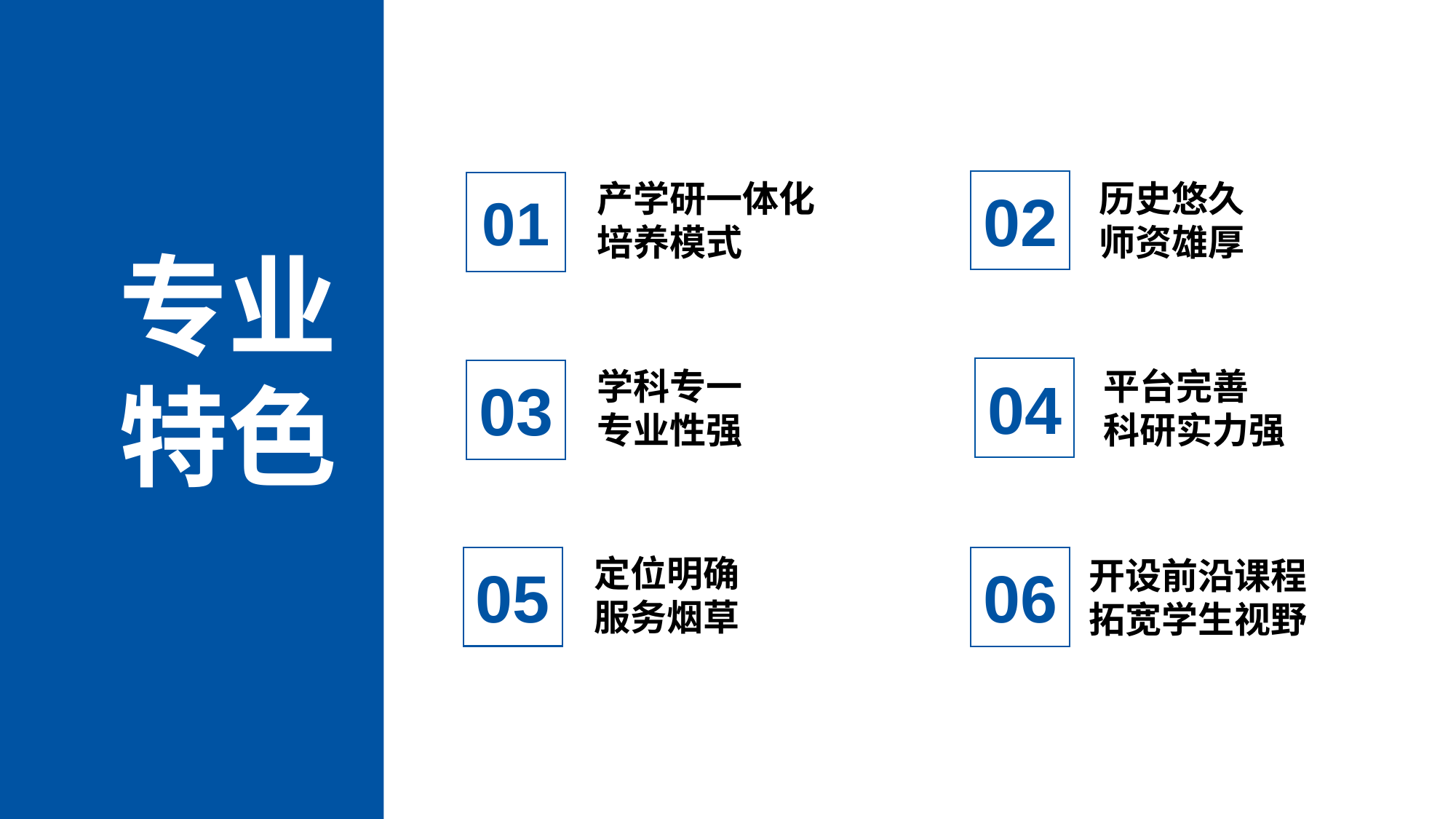

产学研一体化
培养模式

01
历史悠久
师资雄厚

02
专业特色
学科专一
专业性强

03
平台完善
科研实力强

04
定位明确
服务烟草

05

06
开设前沿课程
拓宽学生视野